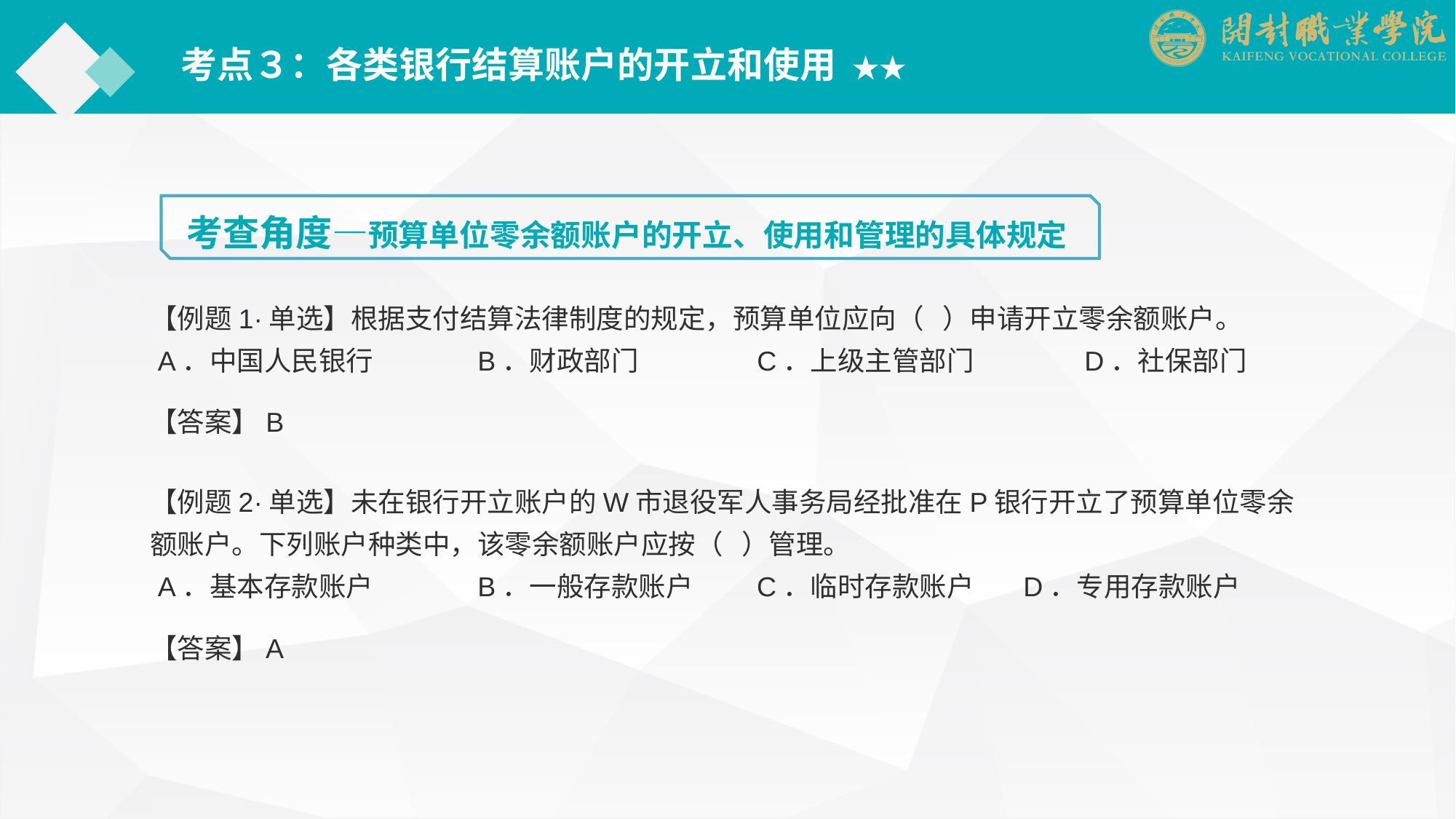

考点３：各类银行结算账户的开立和使用  ★★

考查角度—预算单位零余额账户的开立、使用和管理的具体规定
【例题1·单选】根据支付结算法律制度的规定，预算单位应向（   ）申请开立零余额账户。
 A．中国人民银行	B．财政部门	　　C．上级主管部门	　　D．社保部门
【答案】B
【例题2·单选】未在银行开立账户的W市退役军人事务局经批准在P银行开立了预算单位零余额账户。下列账户种类中，该零余额账户应按（   ）管理。
 A．基本存款账户	B．一般存款账户	　　C．临时存款账户	D．专用存款账户
【答案】A